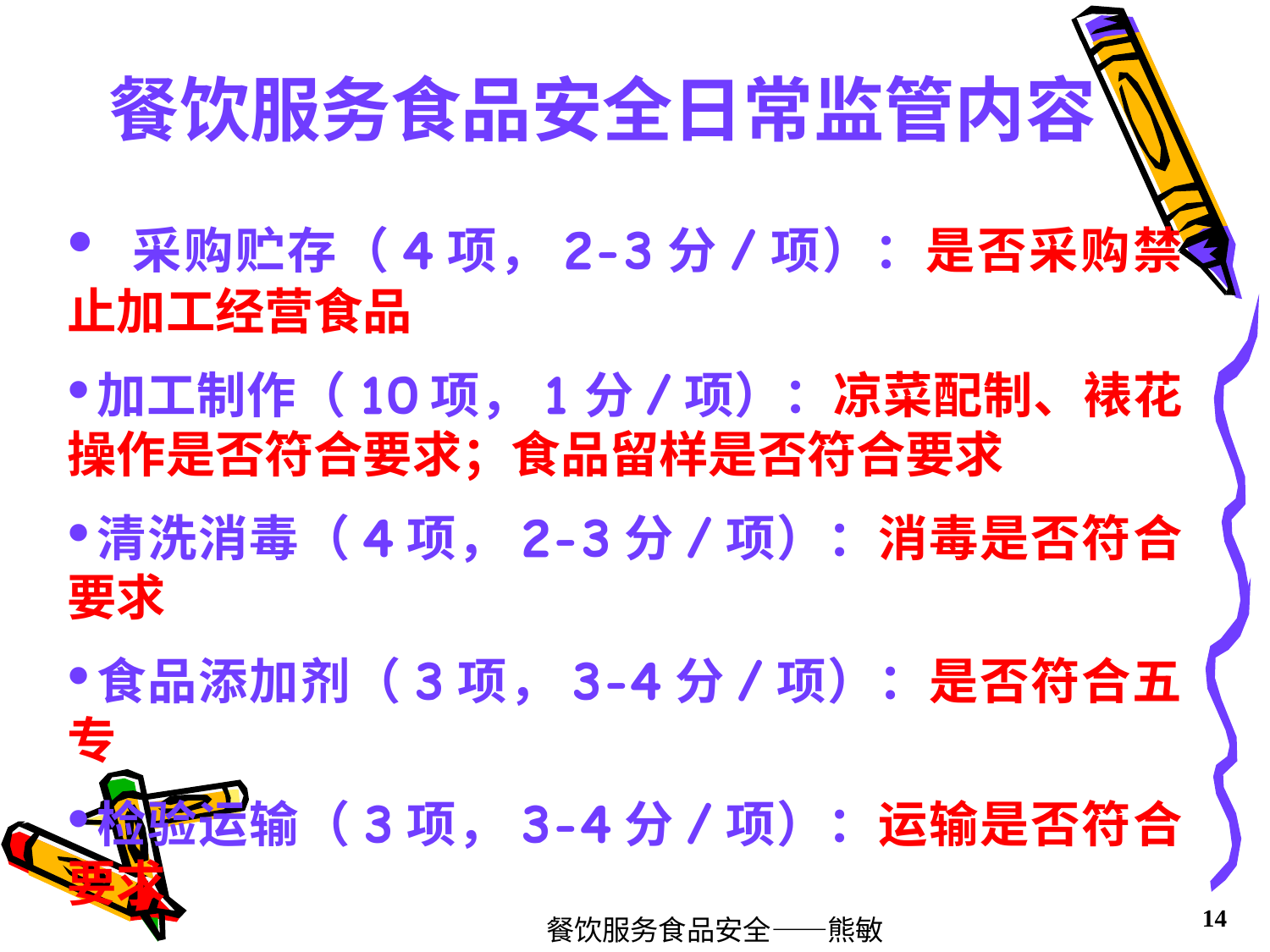

# 餐饮服务食品安全日常监管内容
 采购贮存（4项，2-3分/项）：是否采购禁止加工经营食品
加工制作（10项，1分/项）：凉菜配制、裱花操作是否符合要求；食品留样是否符合要求
清洗消毒（4项，2-3分/项）：消毒是否符合要求
食品添加剂（3项，3-4分/项）：是否符合五专
检验运输（3项，3-4分/项）：运输是否符合要求

14

餐饮服务食品安全——熊敏